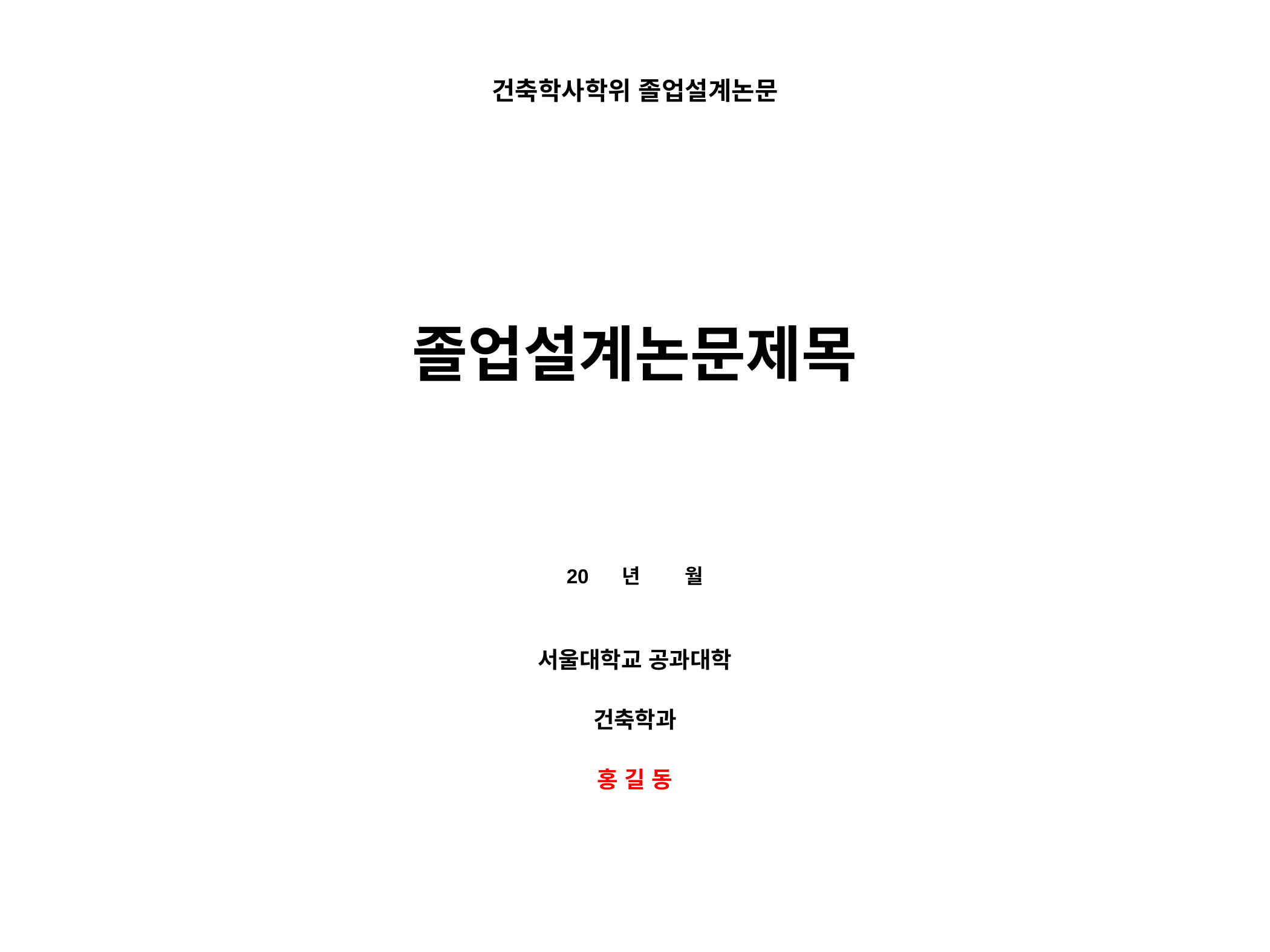

건축학사학위 졸업설계논문

졸업설계논문제목

20     년        월

서울대학교 공과대학
건축학과
홍 길 동